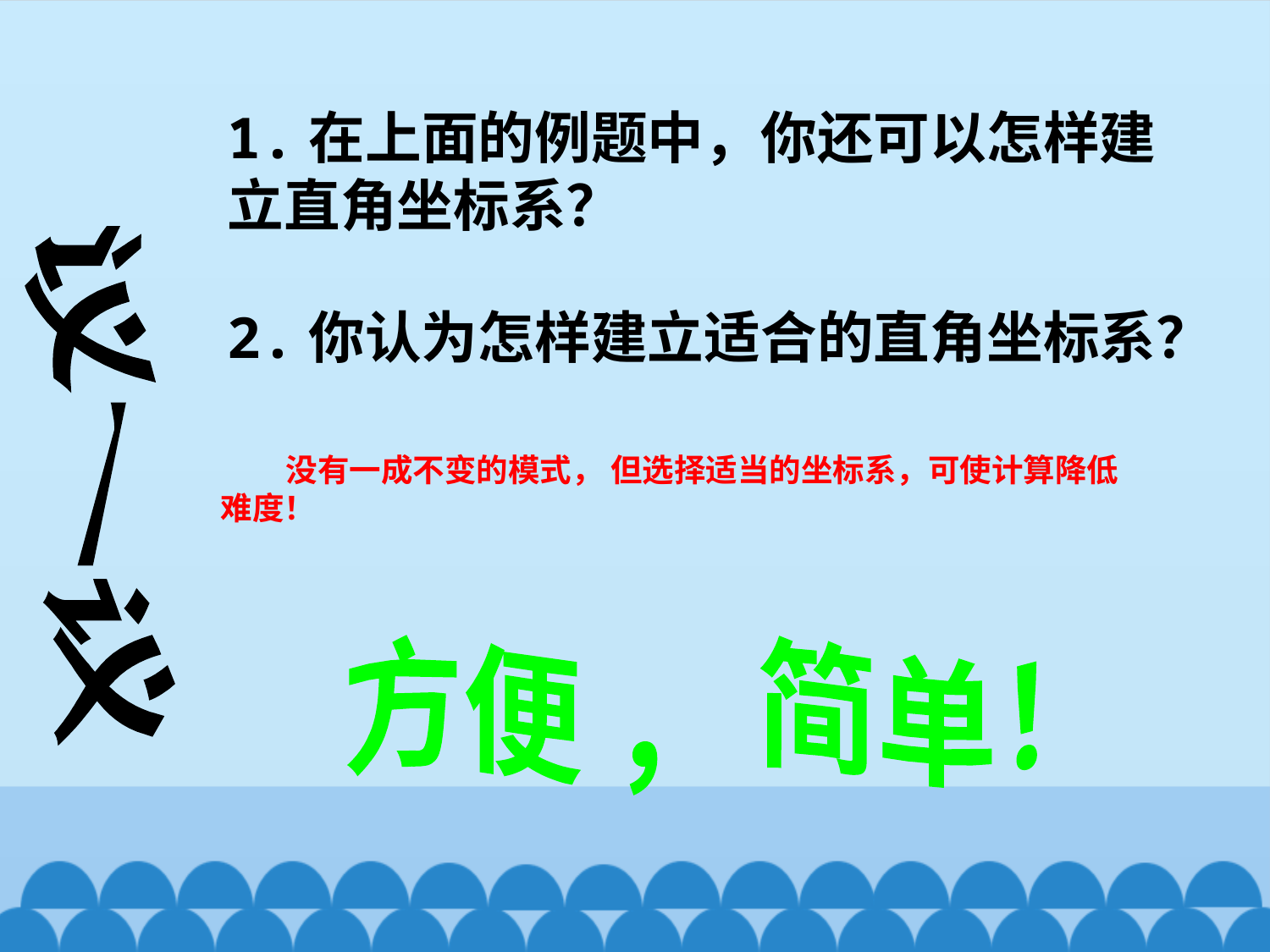

1.在上面的例题中，你还可以怎样建立直角坐标系？
2.你认为怎样建立适合的直角坐标系？
议一议
        没有一成不变的模式， 但选择适当的坐标系，可使计算降低难度！
方便 ， 简单！